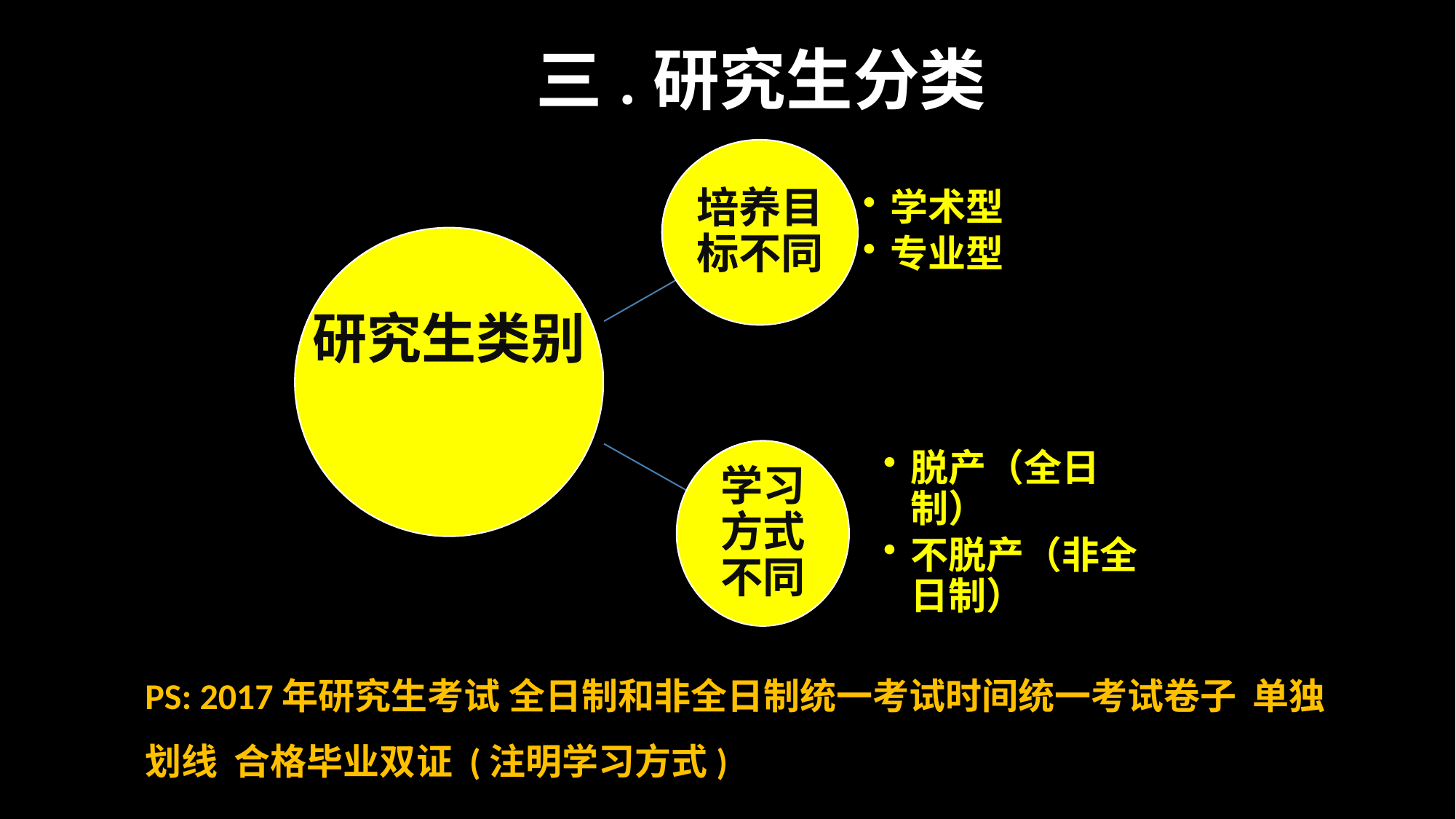

三.研究生分类
培养目标不同
学术型
专业型
学习方式不同
脱产（全日制）
不脱产（非全日制）

研究生类别
PS: 2017年研究生考试 全日制和非全日制统一考试时间统一考试卷子  单独划线  合格毕业双证 (注明学习方式)